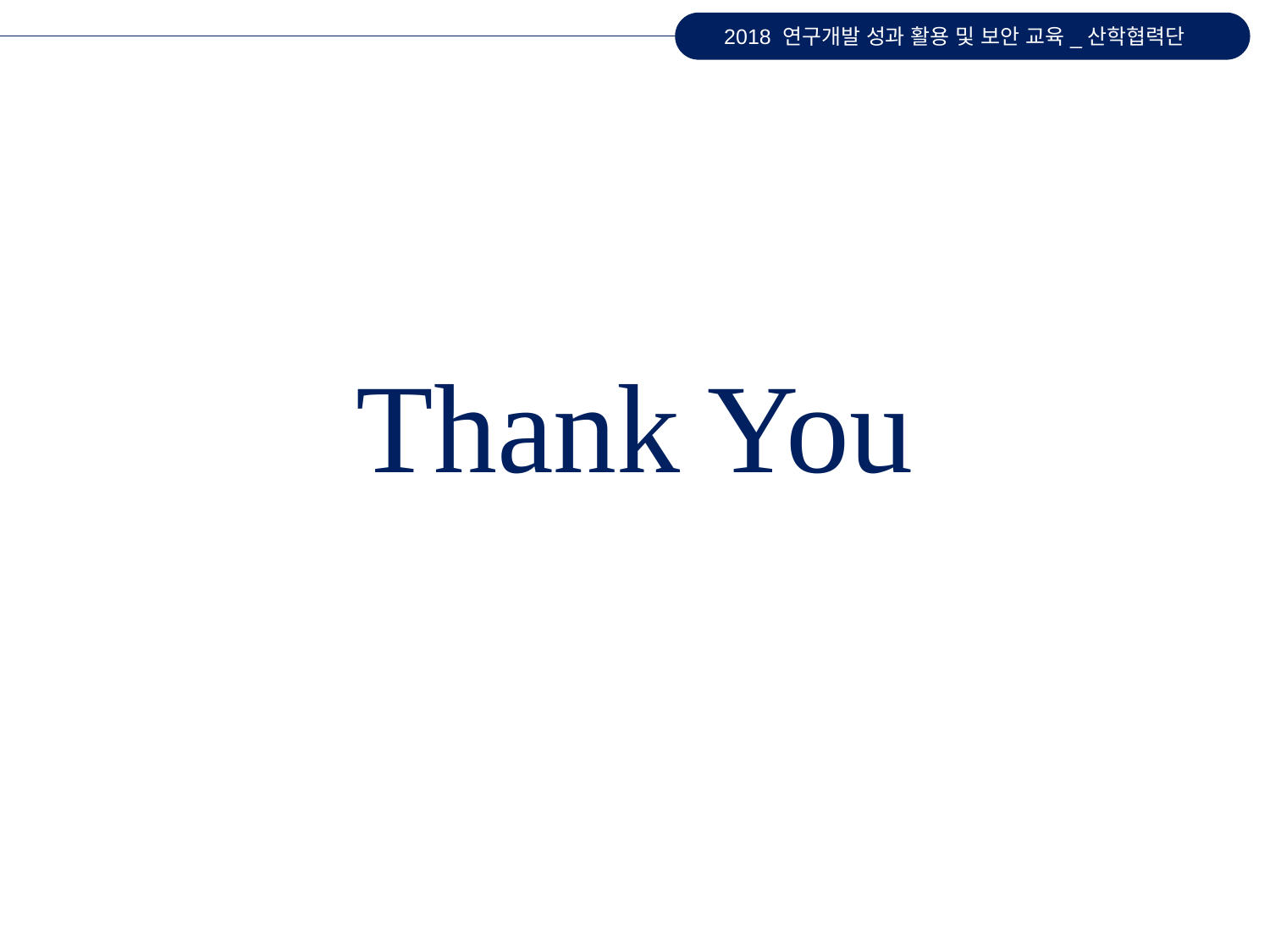

2018 연구개발 성과 활용 및 보안 교육_산학협력단
Thank You